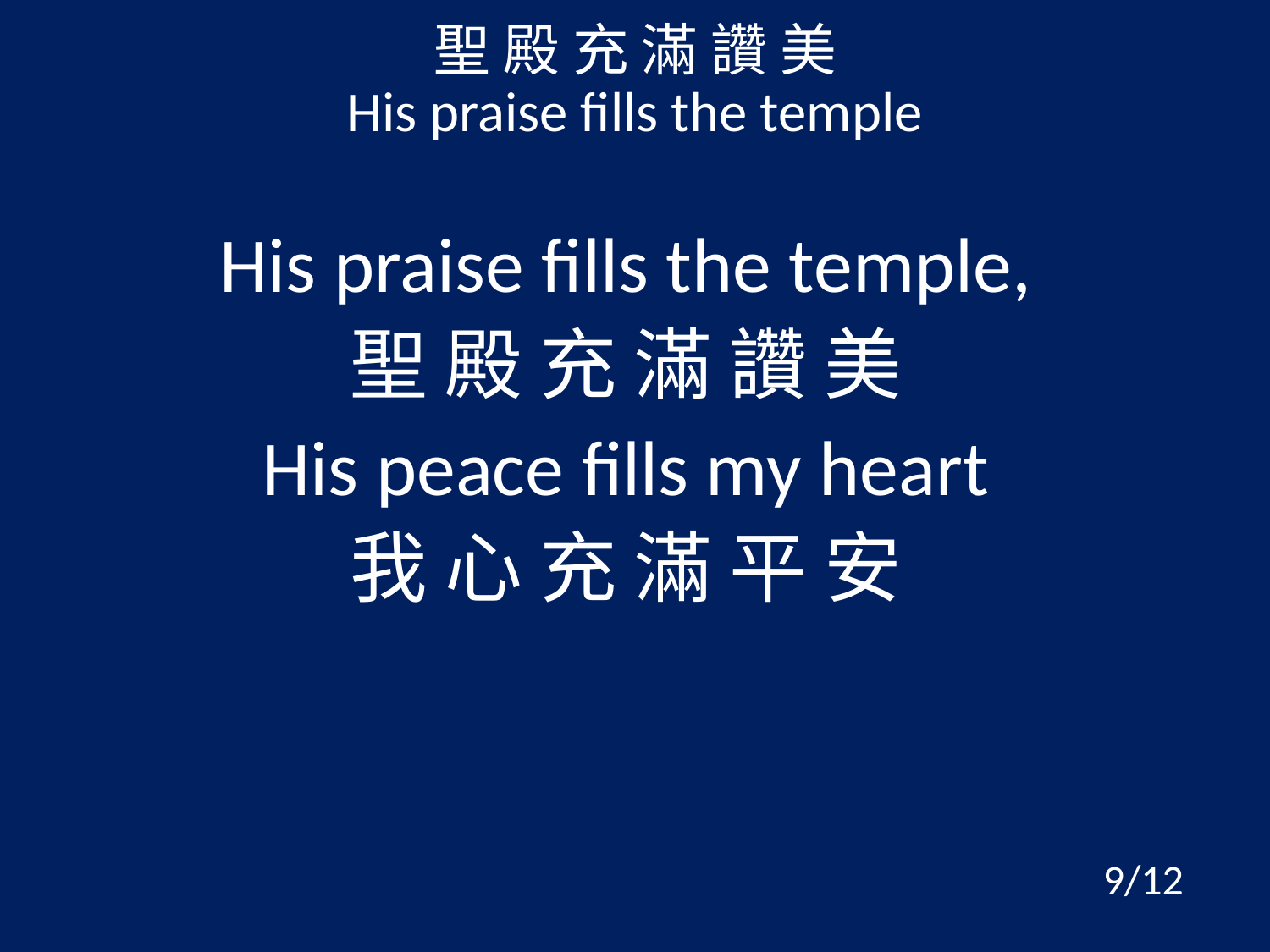

# 聖 殿 充 滿 讚 美 His praise fills the temple
His praise fills the temple,
聖 殿 充 滿 讚 美
His peace fills my heart
我 心 充 滿 平 安

9/12